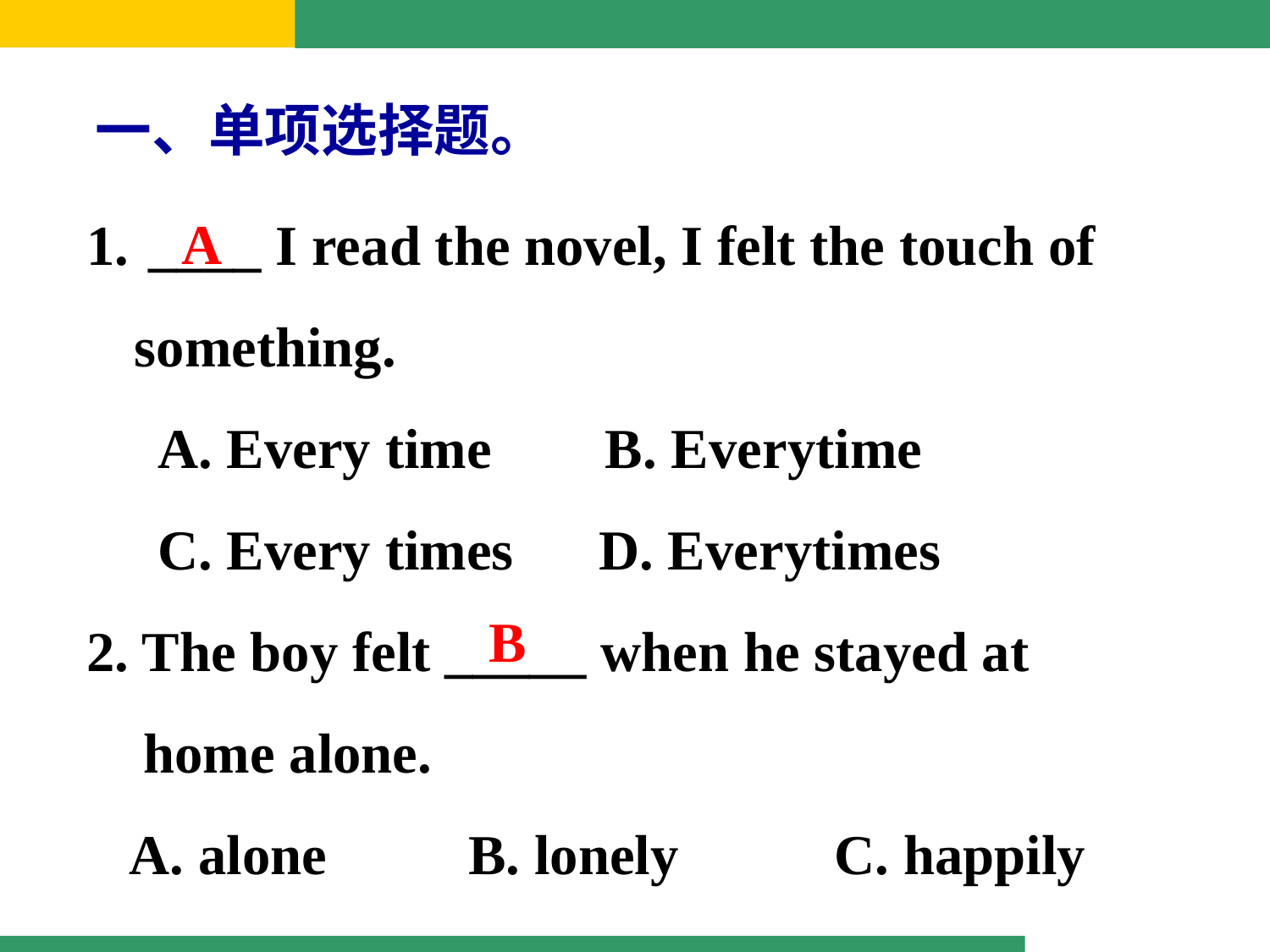

一、单项选择题。
 ____ I read the novel, I felt the touch of something.
     A. Every time        B. Everytime
     C. Every times      D. Everytimes
2. The boy felt _____ when he stayed at
    home alone.
   A. alone          B. lonely           C. happily
A
B